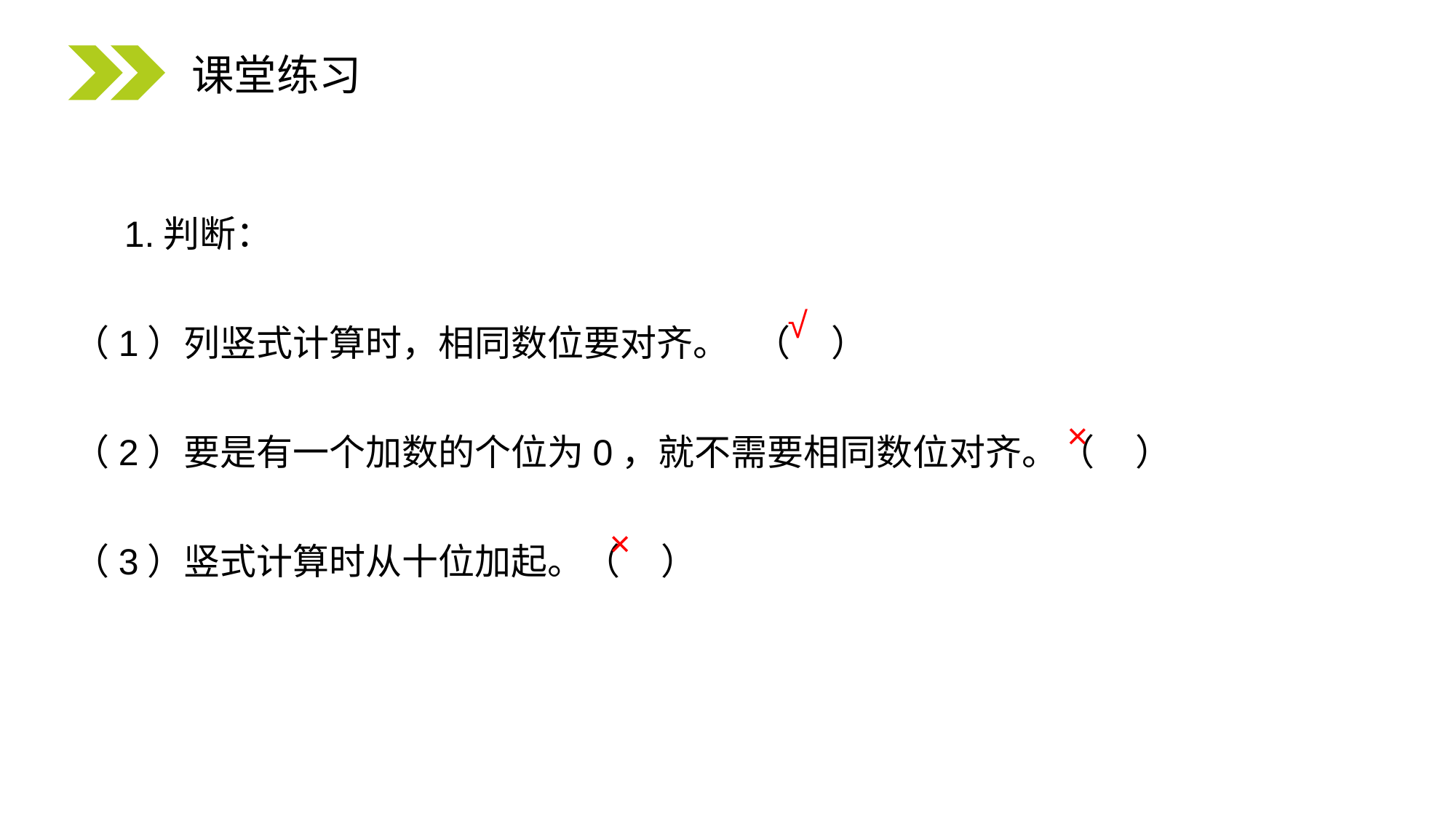

课堂练习
     1.判断：
（1）列竖式计算时，相同数位要对齐。   （     ）
（2）要是有一个加数的个位为0，就不需要相同数位对齐。（     ）
（3）竖式计算时从十位加起。（     ）
√
×
×